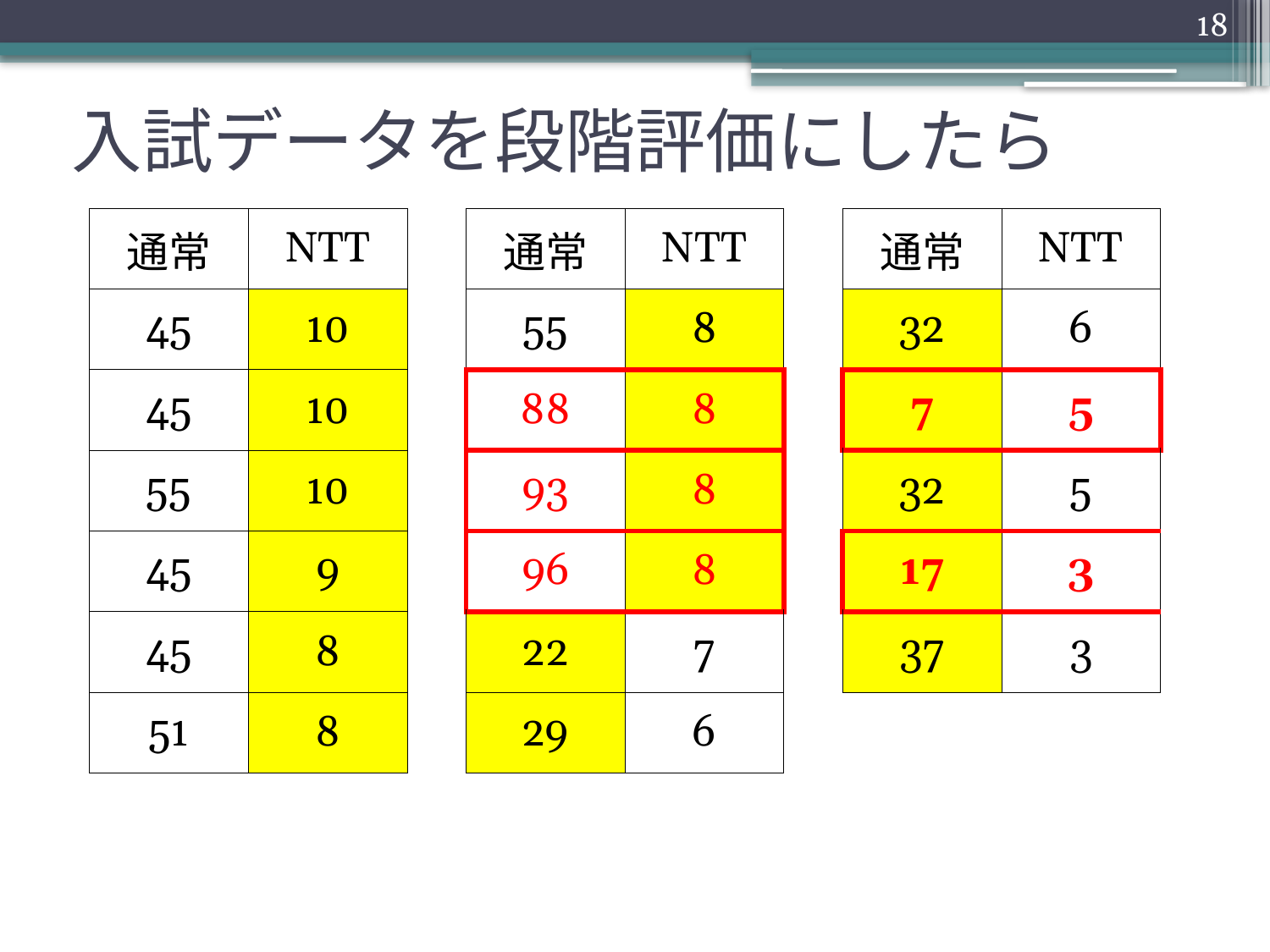

18
# 入試データを段階評価にしたら
| 通常 | NTT |  | 通常 | NTT |  | 通常 | NTT |
| --- | --- | --- | --- | --- | --- | --- | --- |
| 45 | 10 |  | 55 | 8 |  | 32 | 6 |
| 45 | 10 |  | 88 | 8 |  | 7 | 5 |
| 55 | 10 |  | 93 | 8 |  | 32 | 5 |
| 45 | 9 |  | 96 | 8 |  | 17 | 3 |
| 45 | 8 |  | 22 | 7 |  | 37 | 3 |
| 51 | 8 |  | 29 | 6 |  |  |  |